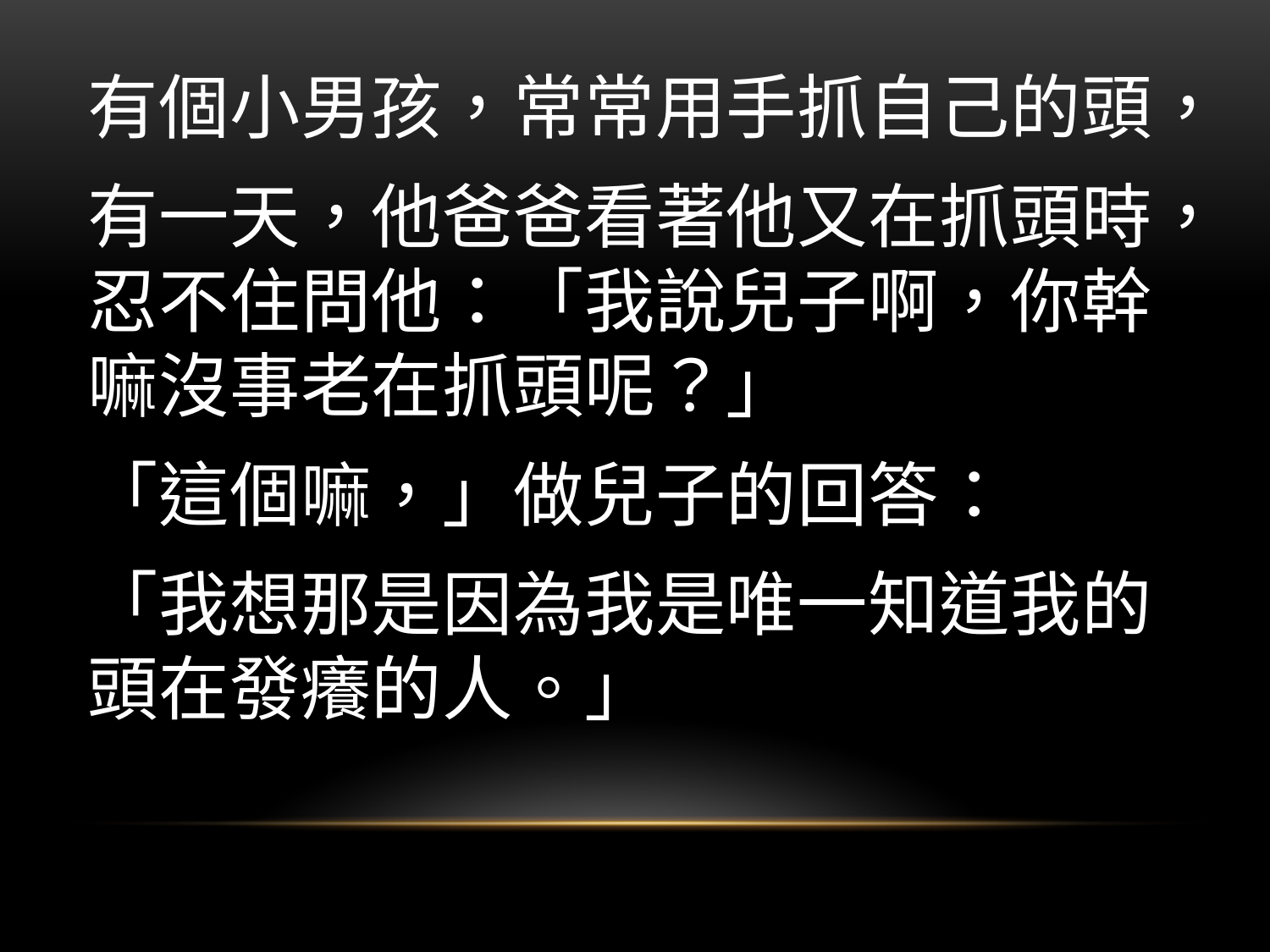

#
有個小男孩，常常用手抓自己的頭，
有一天，他爸爸看著他又在抓頭時，忍不住問他：「我說兒子啊，你幹嘛沒事老在抓頭呢？」
「這個嘛，」做兒子的回答：
「我想那是因為我是唯一知道我的頭在發癢的人。」